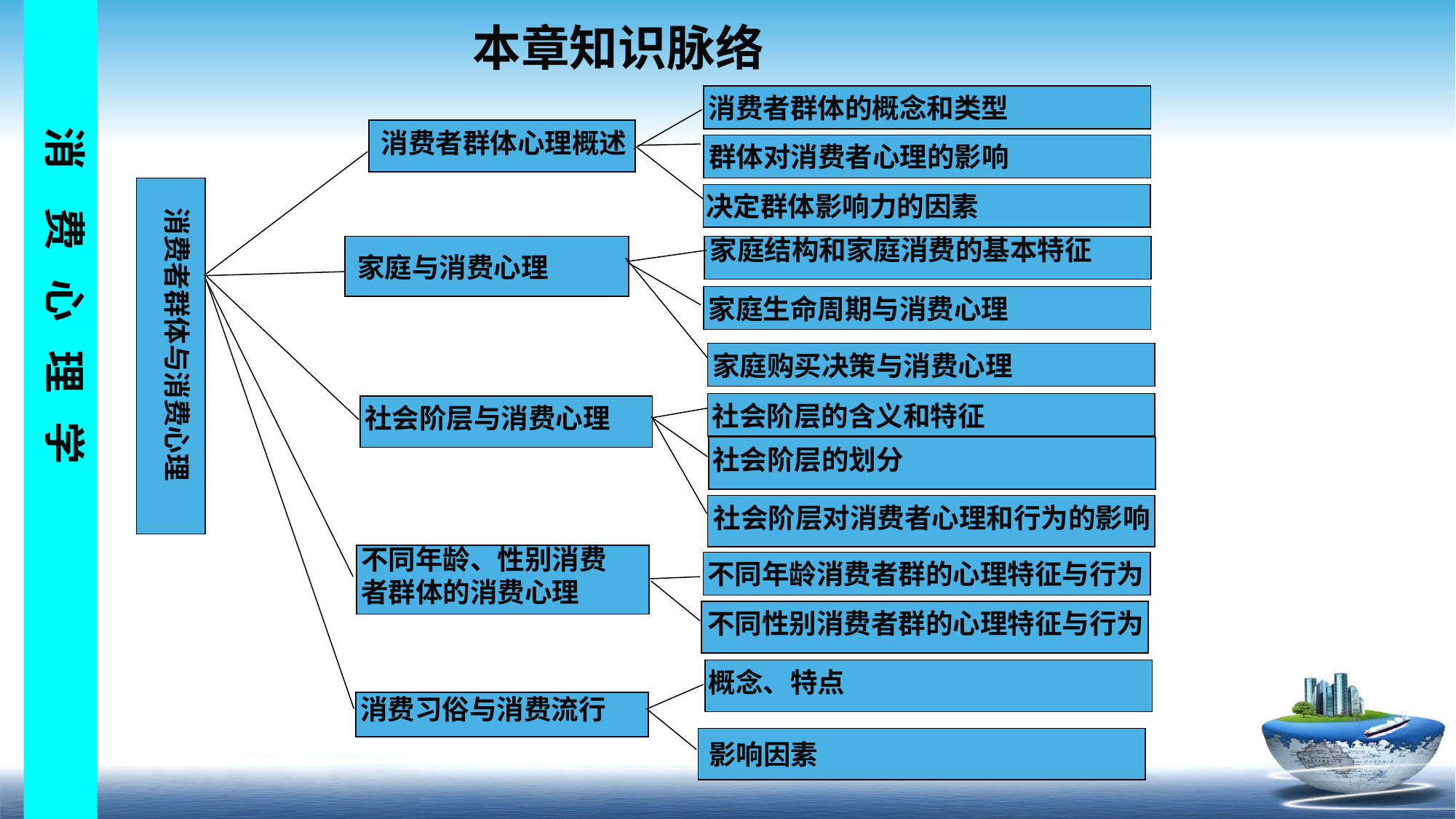

本章知识脉络
消费者群体的概念和类型

消费者群体心理概述
群体对消费者心理的影响

消费者群体与消费心理
决定群体影响力的因素

家庭结构和家庭消费的基本特征

家庭与消费心理

家庭生命周期与消费心理

家庭购买决策与消费心理

社会阶层的含义和特征

社会阶层与消费心理

社会阶层的划分

社会阶层对消费者心理和行为的影响

不同年龄、性别消费
者群体的消费心理

不同年龄消费者群的心理特征与行为

不同性别消费者群的心理特征与行为

概念、特点

消费习俗与消费流行

影响因素